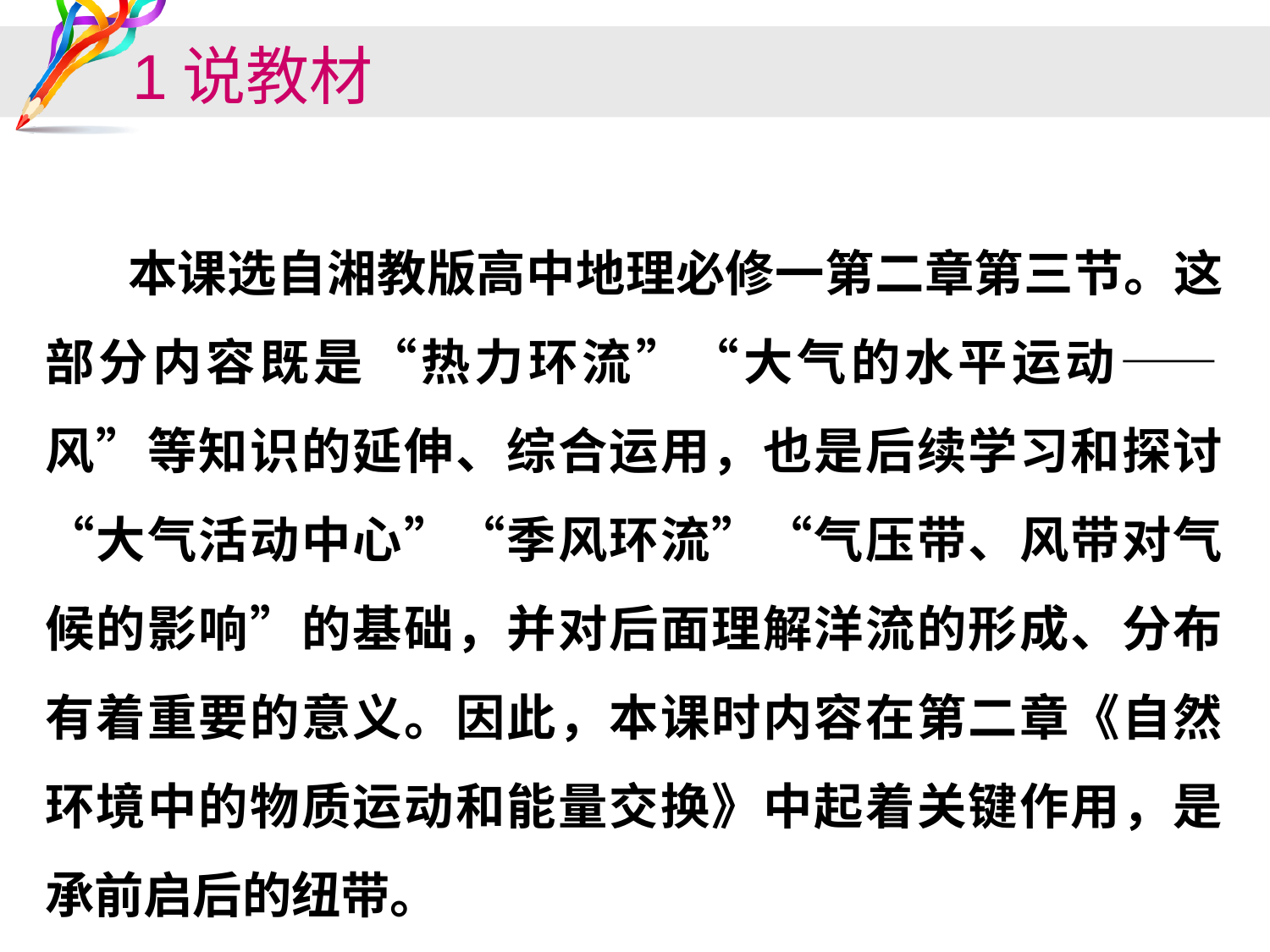

1说教材
   本课选自湘教版高中地理必修一第二章第三节。这部分内容既是“热力环流”“大气的水平运动——风”等知识的延伸、综合运用，也是后续学习和探讨“大气活动中心”“季风环流”“气压带、风带对气候的影响”的基础，并对后面理解洋流的形成、分布有着重要的意义。因此，本课时内容在第二章《自然环境中的物质运动和能量交换》中起着关键作用，是承前启后的纽带。